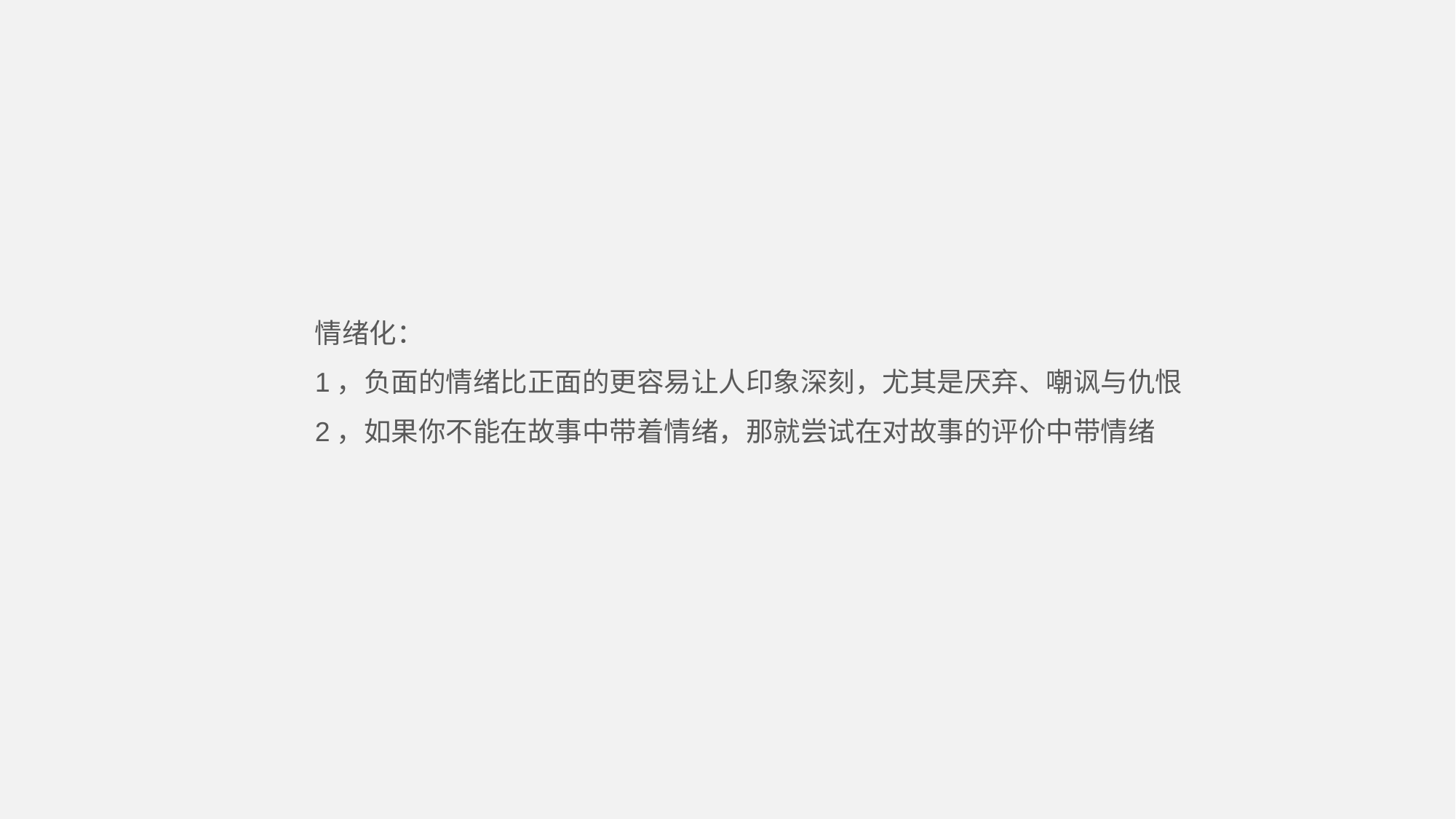

情绪化：
1，负面的情绪比正面的更容易让人印象深刻，尤其是厌弃、嘲讽与仇恨
2，如果你不能在故事中带着情绪，那就尝试在对故事的评价中带情绪